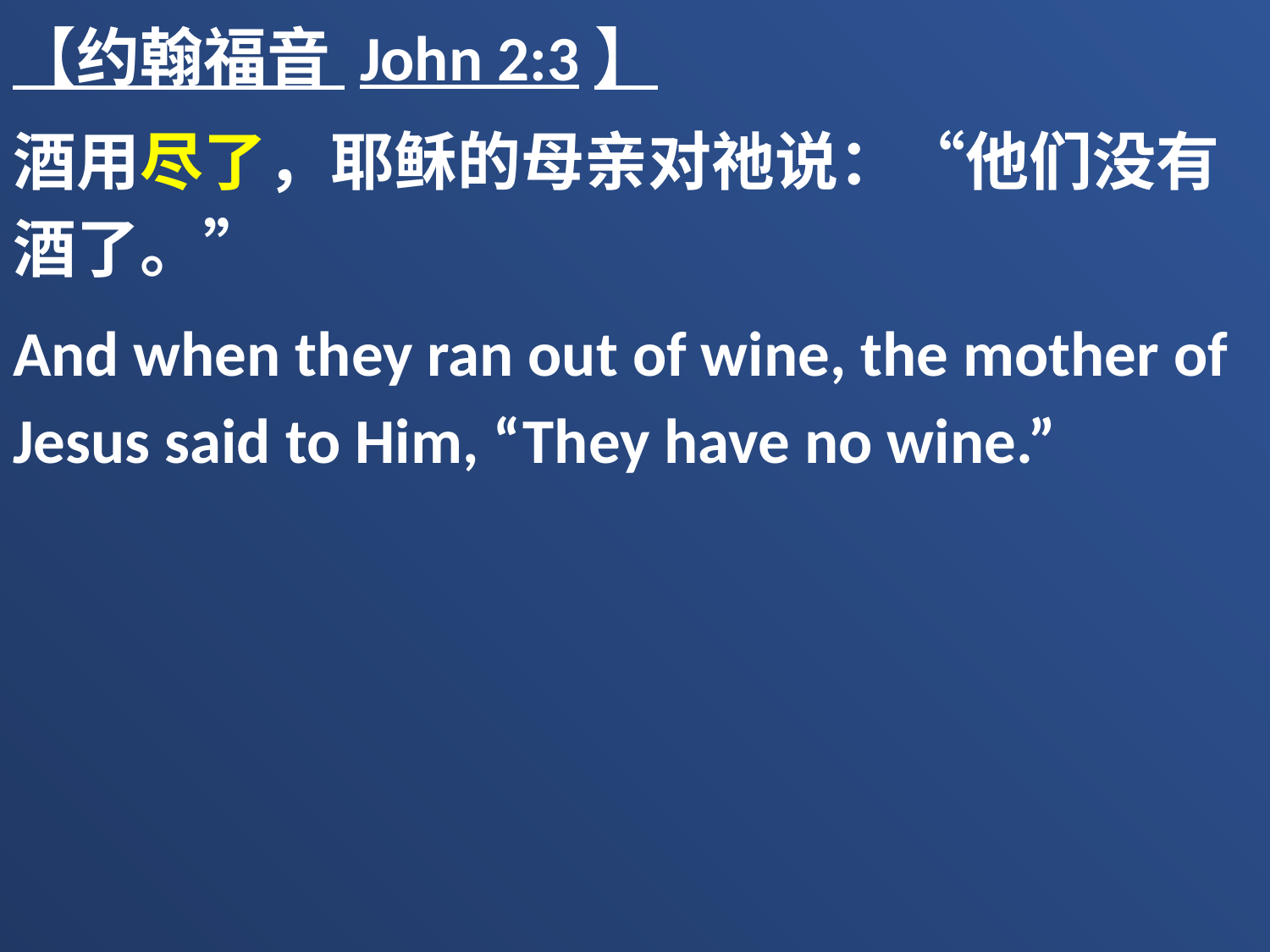

【约翰福音 John 2:3】
酒用尽了，耶稣的母亲对祂说：“他们没有酒了。”
And when they ran out of wine, the mother of Jesus said to Him, “They have no wine.”